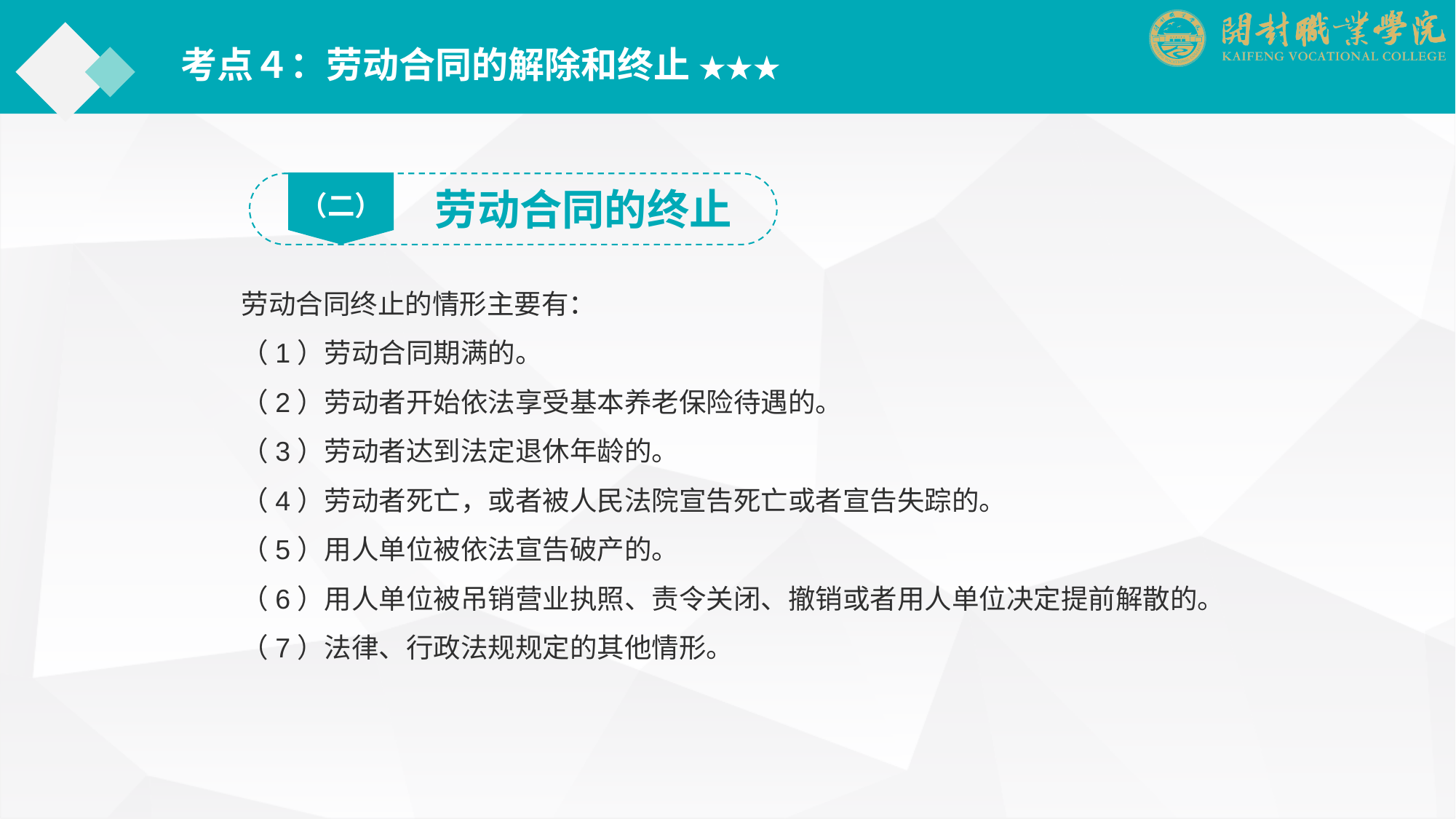

考点４：劳动合同的解除和终止 ★★★
（二）

劳动合同的终止
劳动合同终止的情形主要有：
（1）劳动合同期满的。
（2）劳动者开始依法享受基本养老保险待遇的。
（3）劳动者达到法定退休年龄的。
（4）劳动者死亡，或者被人民法院宣告死亡或者宣告失踪的。
（5）用人单位被依法宣告破产的。
（6）用人单位被吊销营业执照、责令关闭、撤销或者用人单位决定提前解散的。
（7）法律、行政法规规定的其他情形。